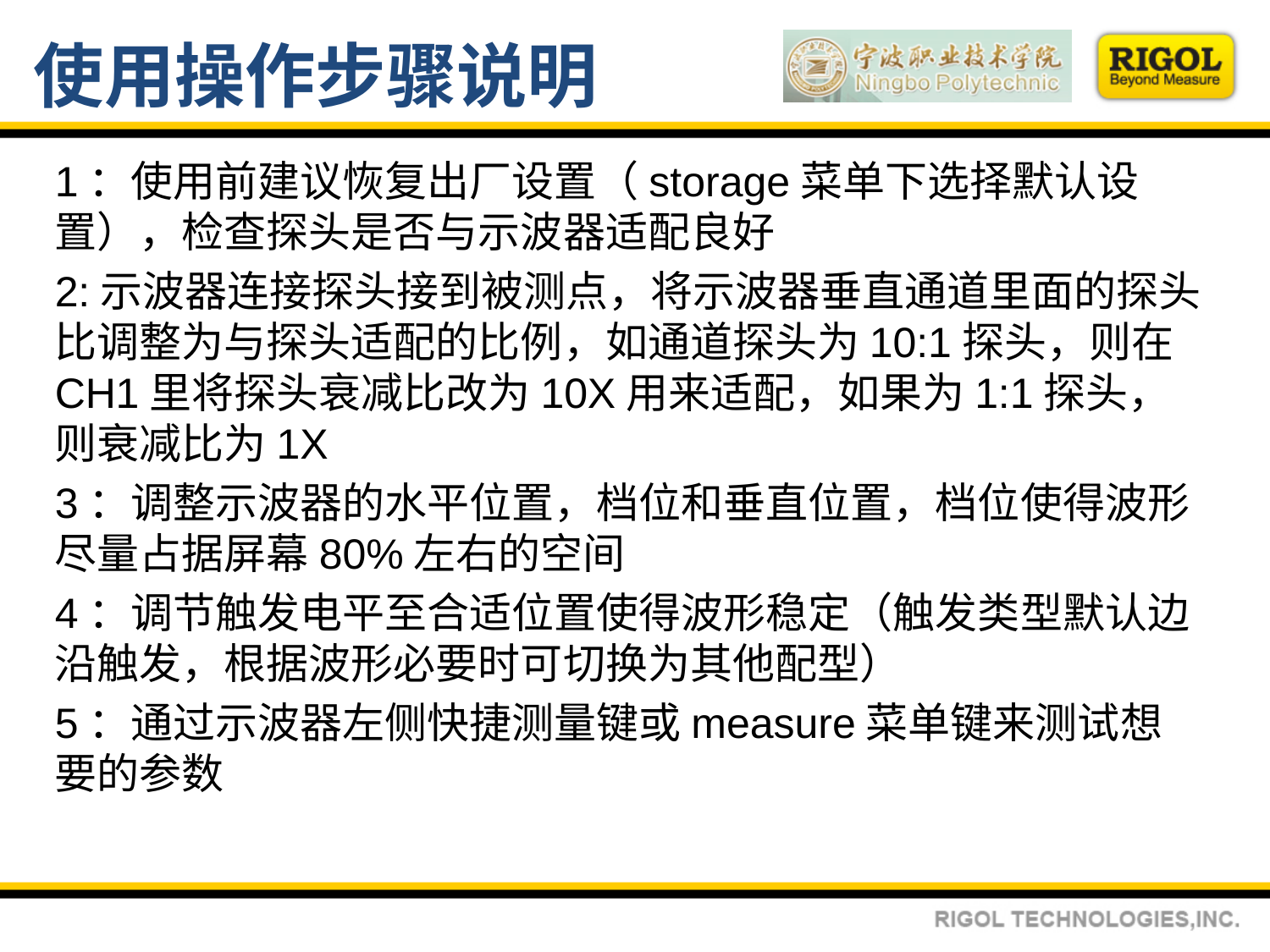

# 使用操作步骤说明
1：使用前建议恢复出厂设置（storage菜单下选择默认设置），检查探头是否与示波器适配良好
2:示波器连接探头接到被测点，将示波器垂直通道里面的探头比调整为与探头适配的比例，如通道探头为10:1探头，则在CH1里将探头衰减比改为10X用来适配，如果为1:1探头，则衰减比为1X
3：调整示波器的水平位置，档位和垂直位置，档位使得波形尽量占据屏幕80%左右的空间
4：调节触发电平至合适位置使得波形稳定（触发类型默认边沿触发，根据波形必要时可切换为其他配型）
5：通过示波器左侧快捷测量键或measure菜单键来测试想要的参数